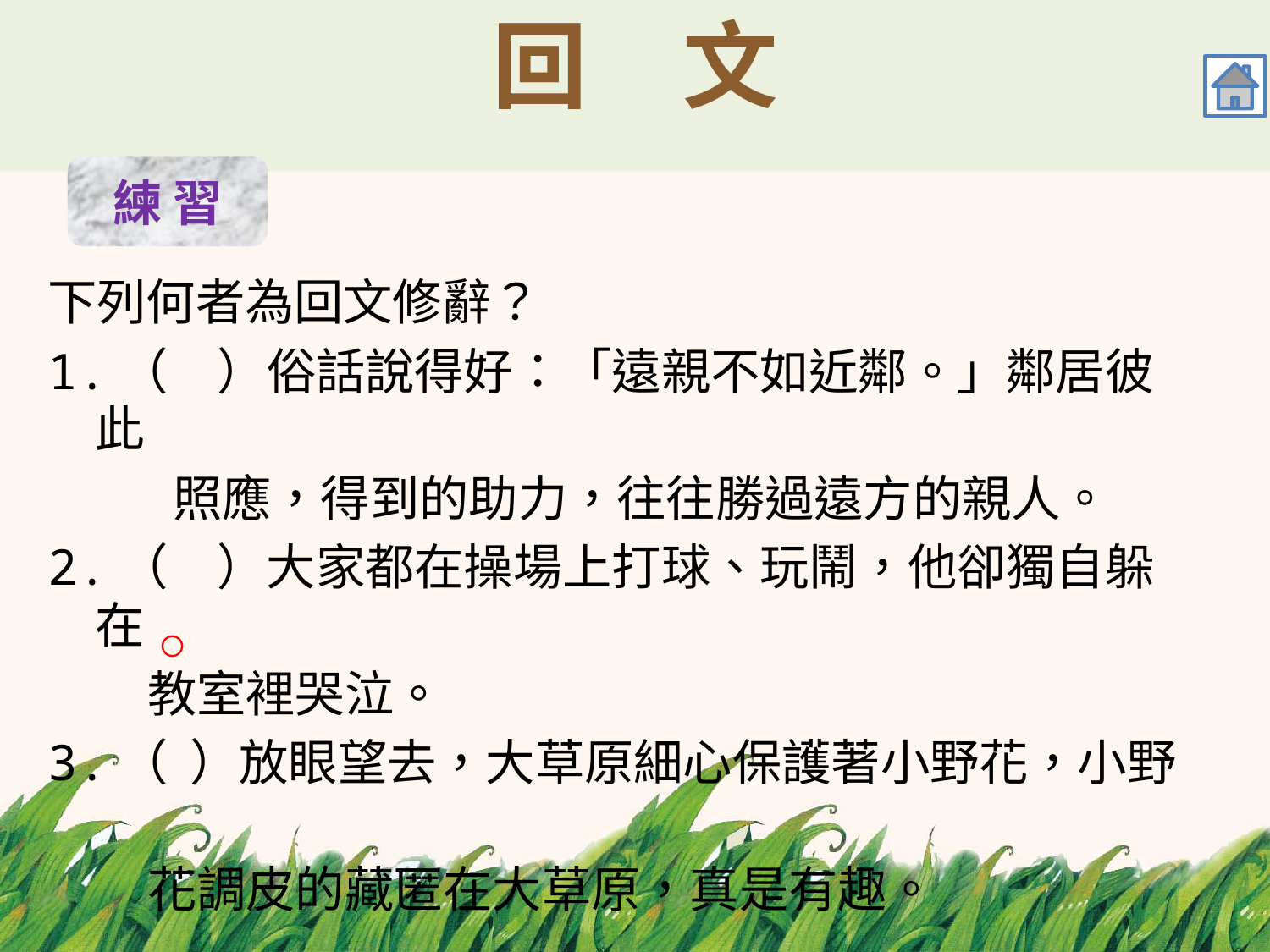

# 回　文

練 習
下列何者為回文修辭？
1.（　）俗話說得好：「遠親不如近鄰。」鄰居彼此
 	      照應，得到的助力，往往勝過遠方的親人。
2.（　）大家都在操場上打球、玩鬧，他卻獨自躲在
        教室裡哭泣。
3.（  ）放眼望去，大草原細心保護著小野花，小野
        花調皮的藏匿在大草原，真是有趣。
○